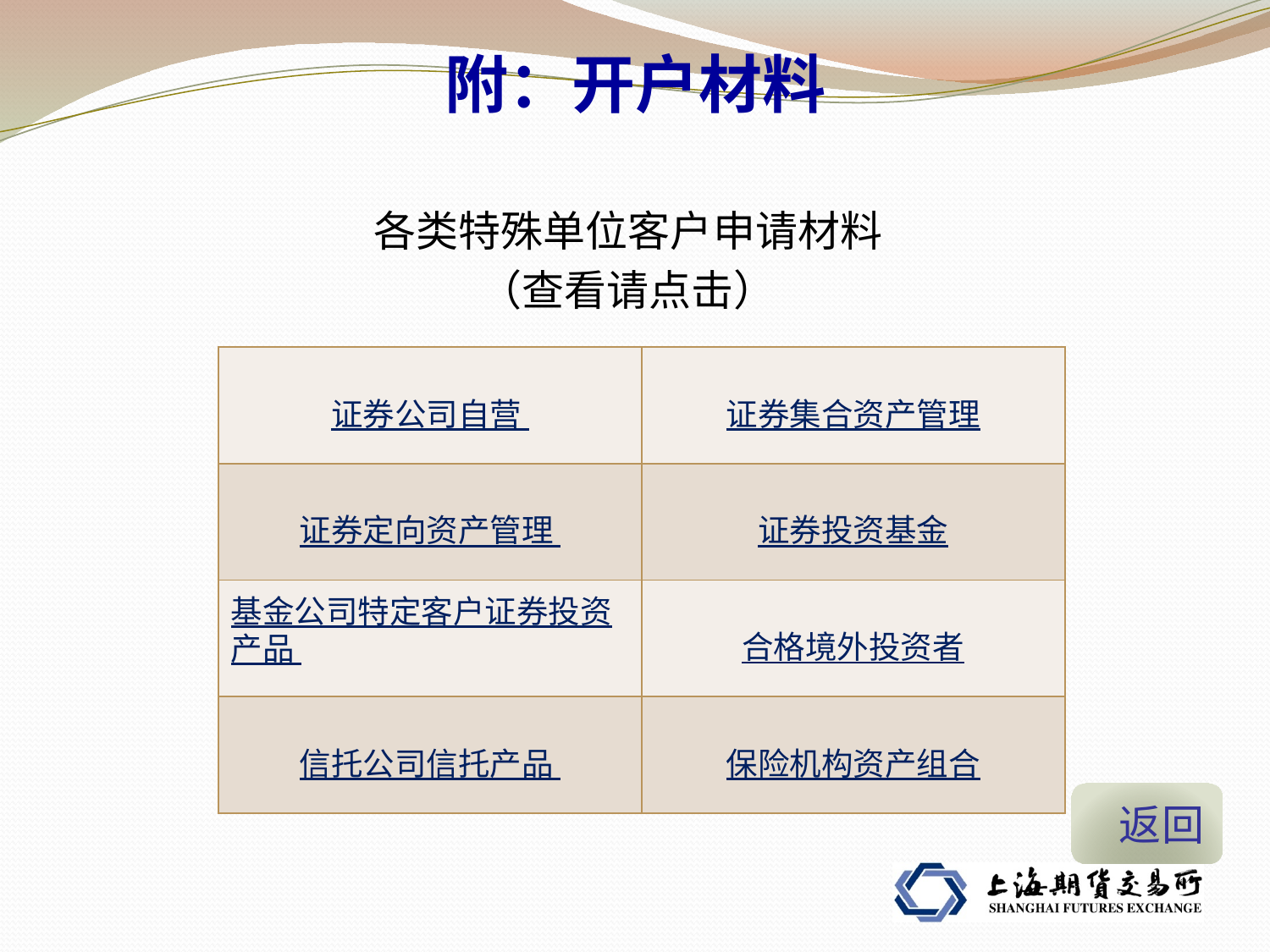

# 附：开户材料
各类特殊单位客户申请材料
（查看请点击）

| 证券公司自营 | 证券集合资产管理 |
| --- | --- |
| 证券定向资产管理 | 证券投资基金 |
| 基金公司特定客户证券投资产品 | 合格境外投资者 |
| 信托公司信托产品 | 保险机构资产组合 |
  返回